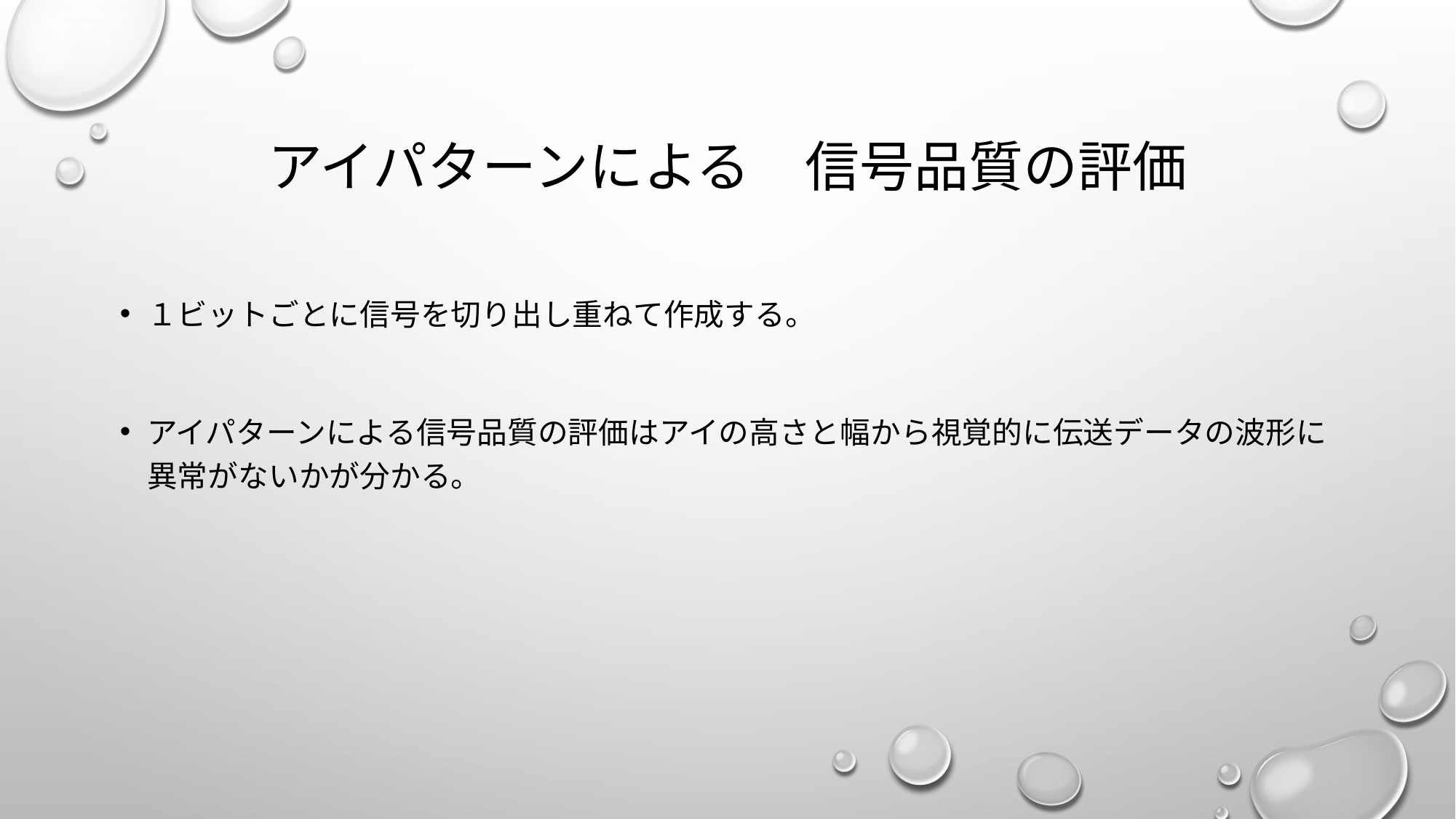

# アイパターンによる　信号品質の評価
１ビットごとに信号を切り出し重ねて作成する。

アイパターンによる信号品質の評価はアイの高さと幅から視覚的に伝送データの波形に異常がないかが分かる。